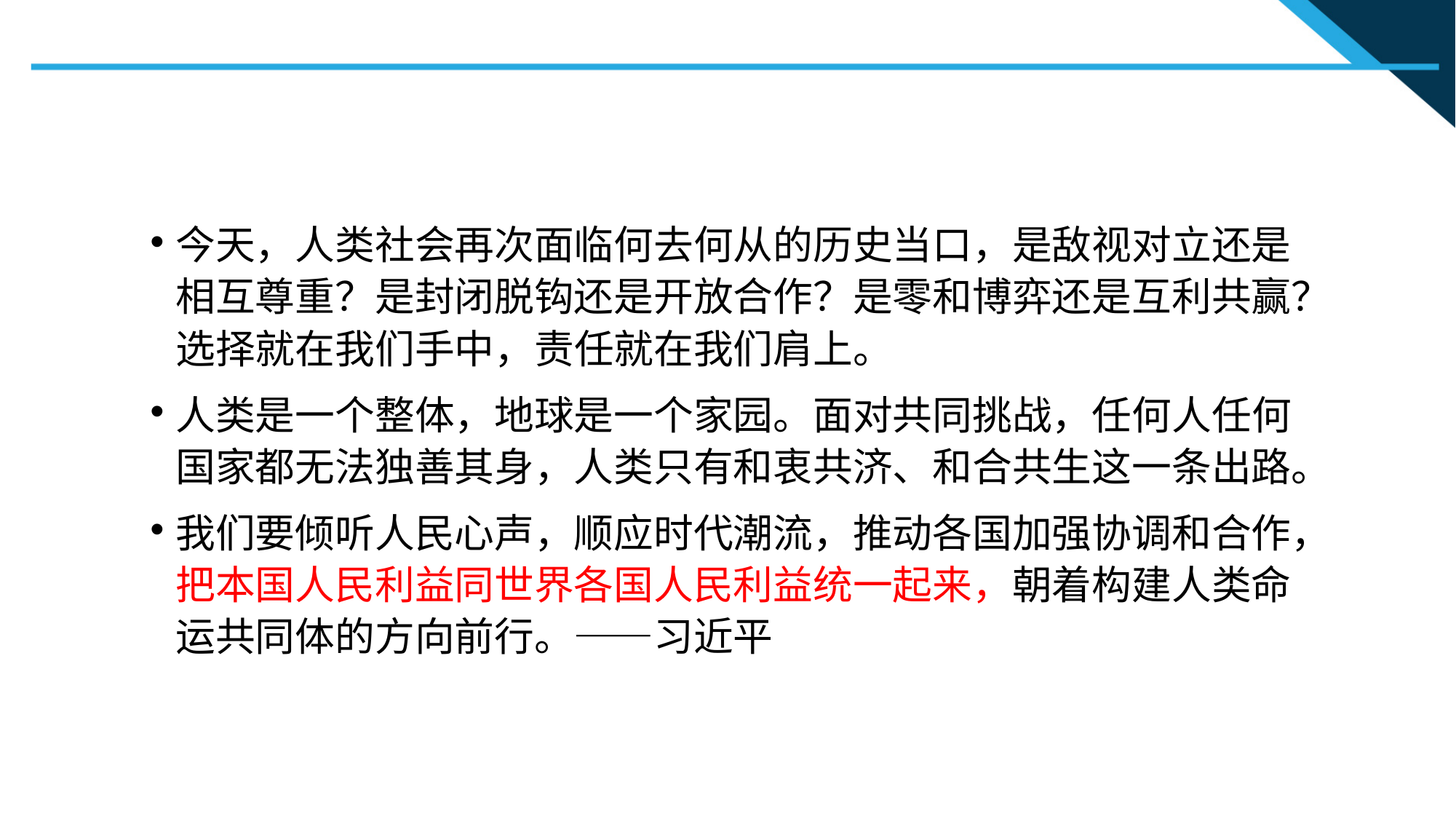

今天，人类社会再次面临何去何从的历史当口，是敌视对立还是相互尊重？是封闭脱钩还是开放合作？是零和博弈还是互利共赢？选择就在我们手中，责任就在我们肩上。
人类是一个整体，地球是一个家园。面对共同挑战，任何人任何国家都无法独善其身，人类只有和衷共济、和合共生这一条出路。
我们要倾听人民心声，顺应时代潮流，推动各国加强协调和合作，把本国人民利益同世界各国人民利益统一起来，朝着构建人类命运共同体的方向前行。——习近平